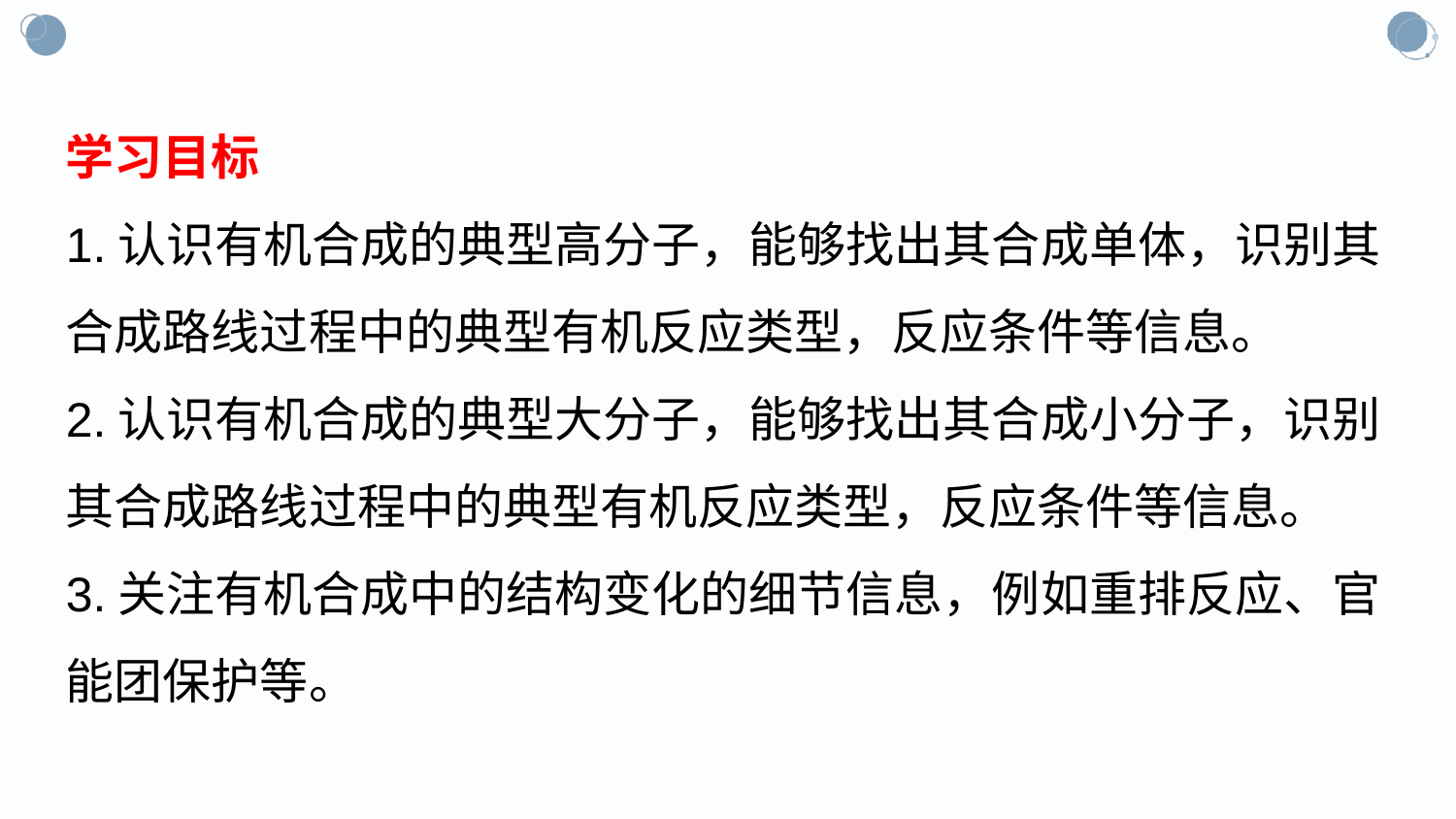

学习目标
1.认识有机合成的典型高分子，能够找出其合成单体，识别其合成路线过程中的典型有机反应类型，反应条件等信息。
2.认识有机合成的典型大分子，能够找出其合成小分子，识别其合成路线过程中的典型有机反应类型，反应条件等信息。
3.关注有机合成中的结构变化的细节信息，例如重排反应、官能团保护等。